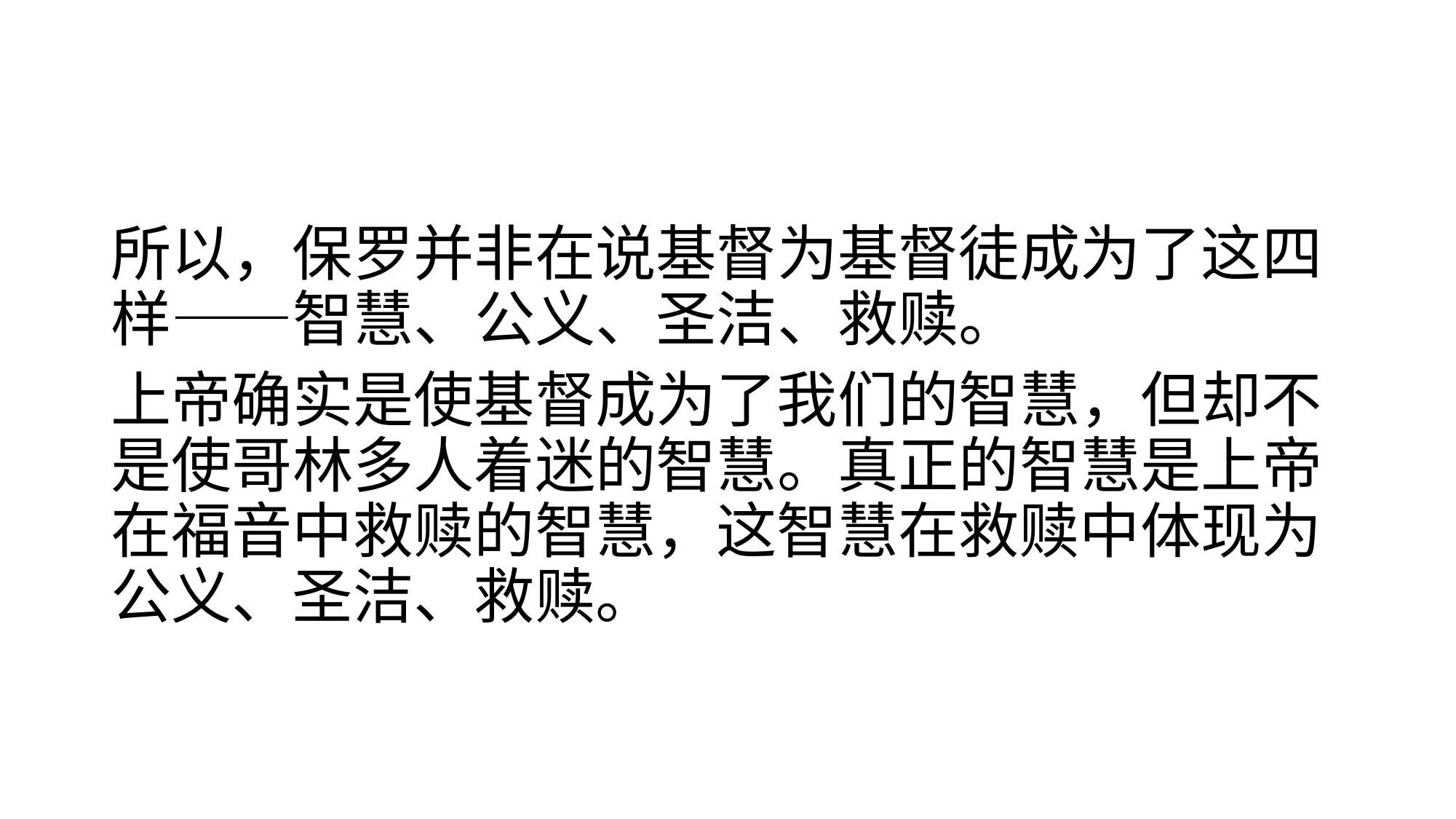

#
所以，保罗并非在说基督为基督徒成为了这四样——智慧、公义、圣洁、救赎。
上帝确实是使基督成为了我们的智慧，但却不是使哥林多人着迷的智慧。真正的智慧是上帝在福音中救赎的智慧，这智慧在救赎中体现为公义、圣洁、救赎。